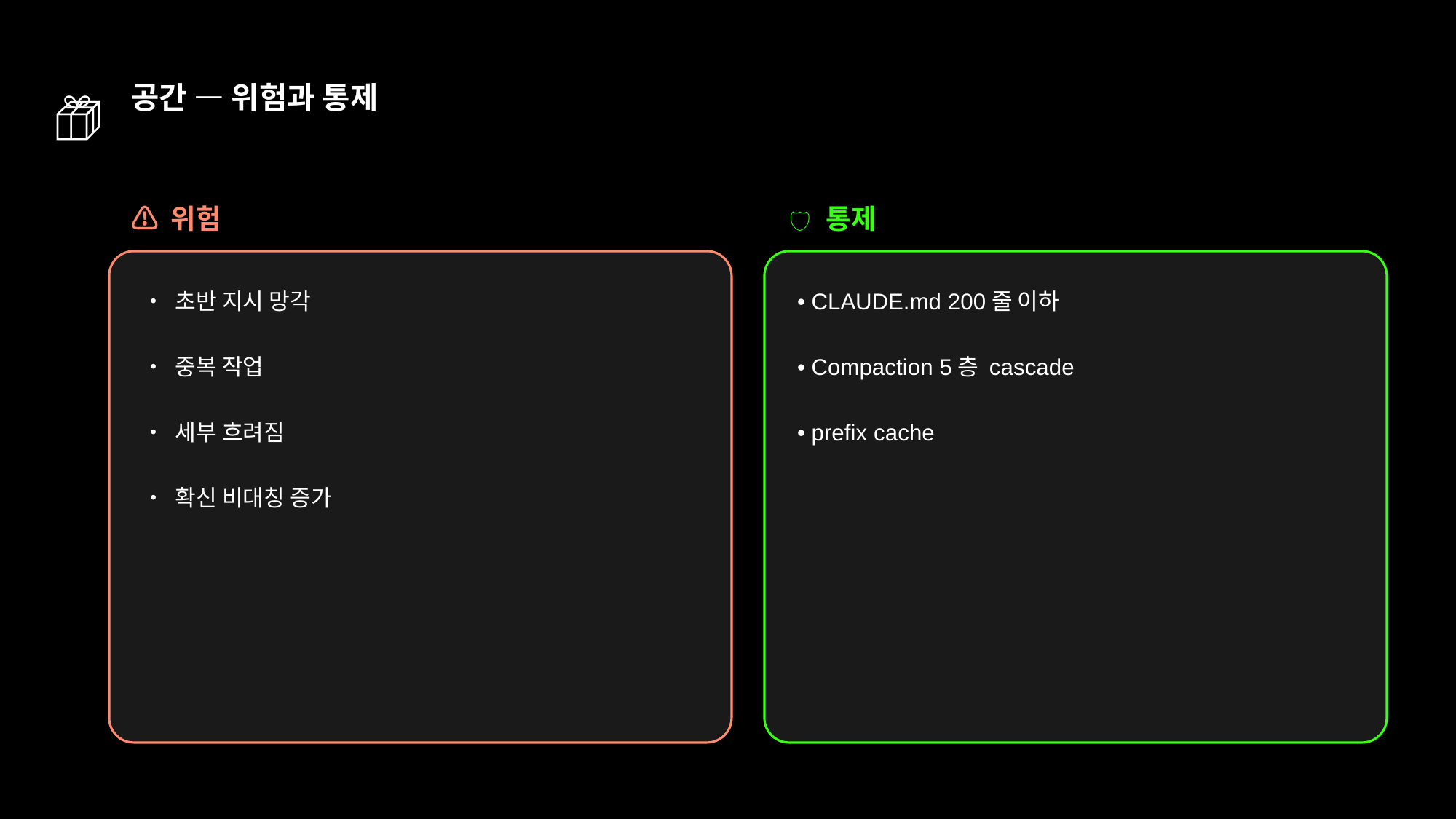

📦
공간 — 위험과 통제
⚠ 위험
🛡 통제

• 초반 지시 망각
• CLAUDE.md 200줄 이하
• 중복 작업
• Compaction 5층 cascade
• 세부 흐려짐
• prefix cache
• 확신 비대칭 증가